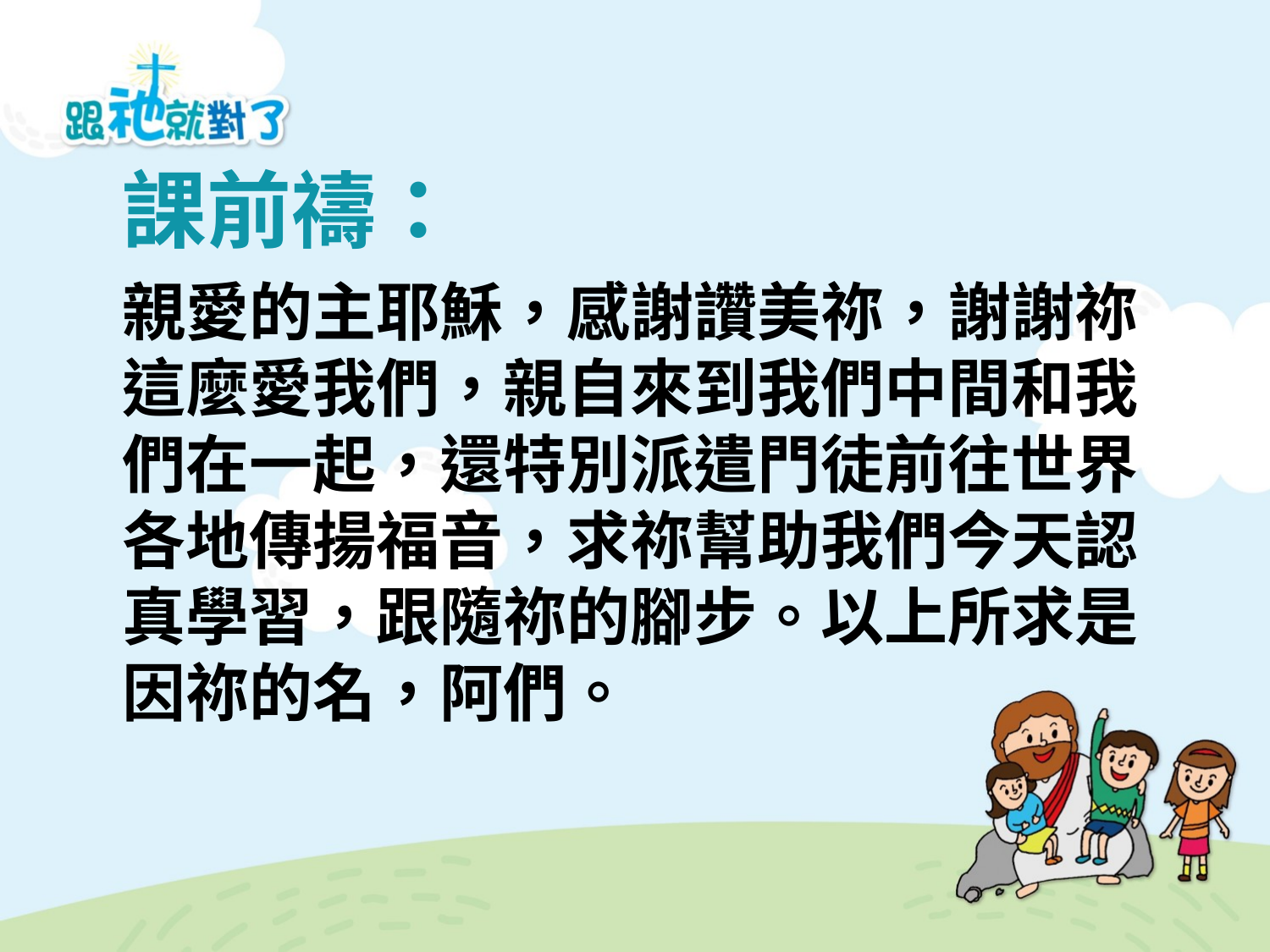

課前禱：
親愛的主耶穌，感謝讚美祢，謝謝祢這麼愛我們，親自來到我們中間和我們在一起，還特別派遣門徒前往世界各地傳揚福音，求祢幫助我們今天認真學習，跟隨祢的腳步。以上所求是因祢的名，阿們。